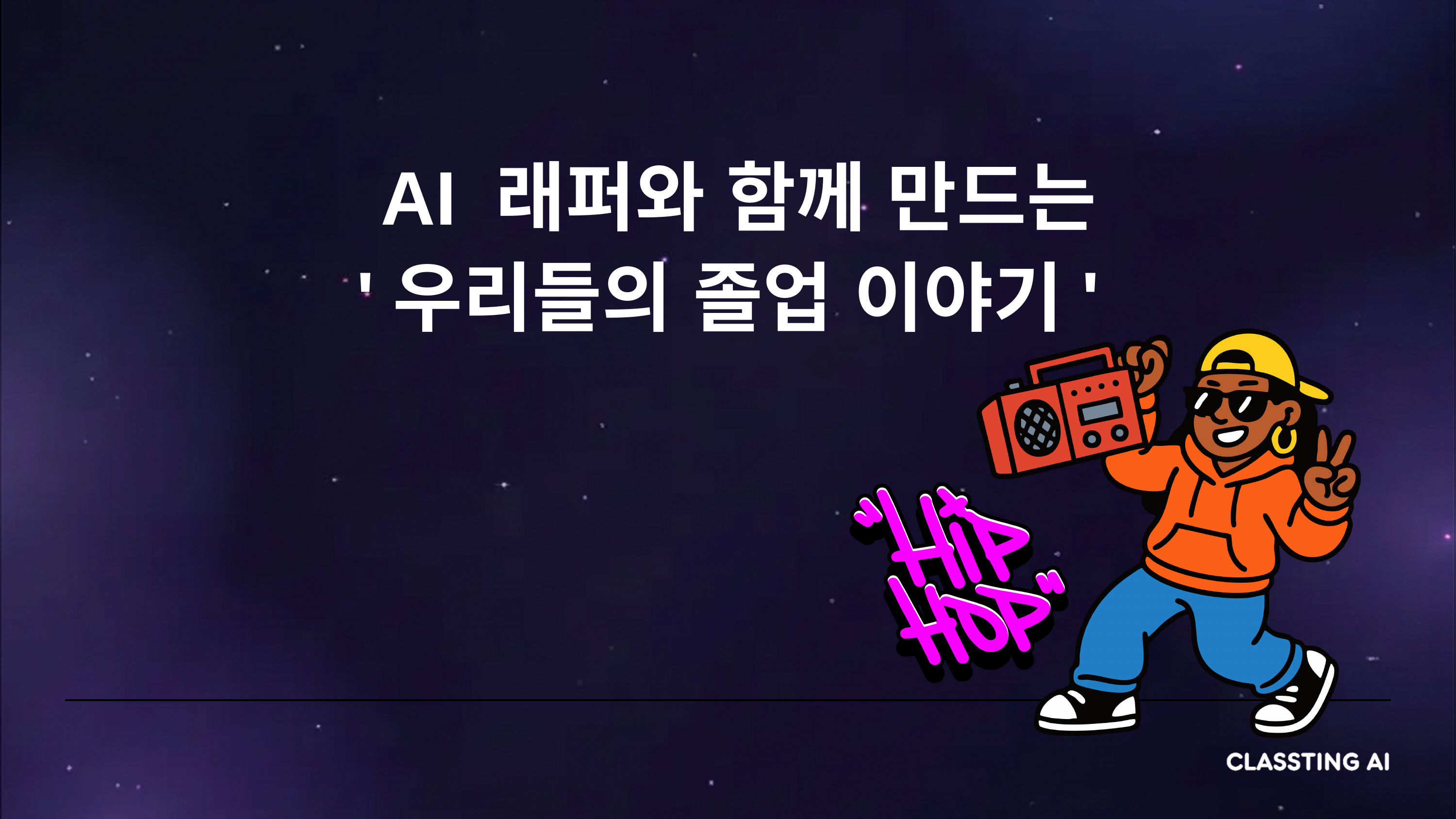

AI 래퍼와 함께 만드는
'우리들의 졸업 이야기'